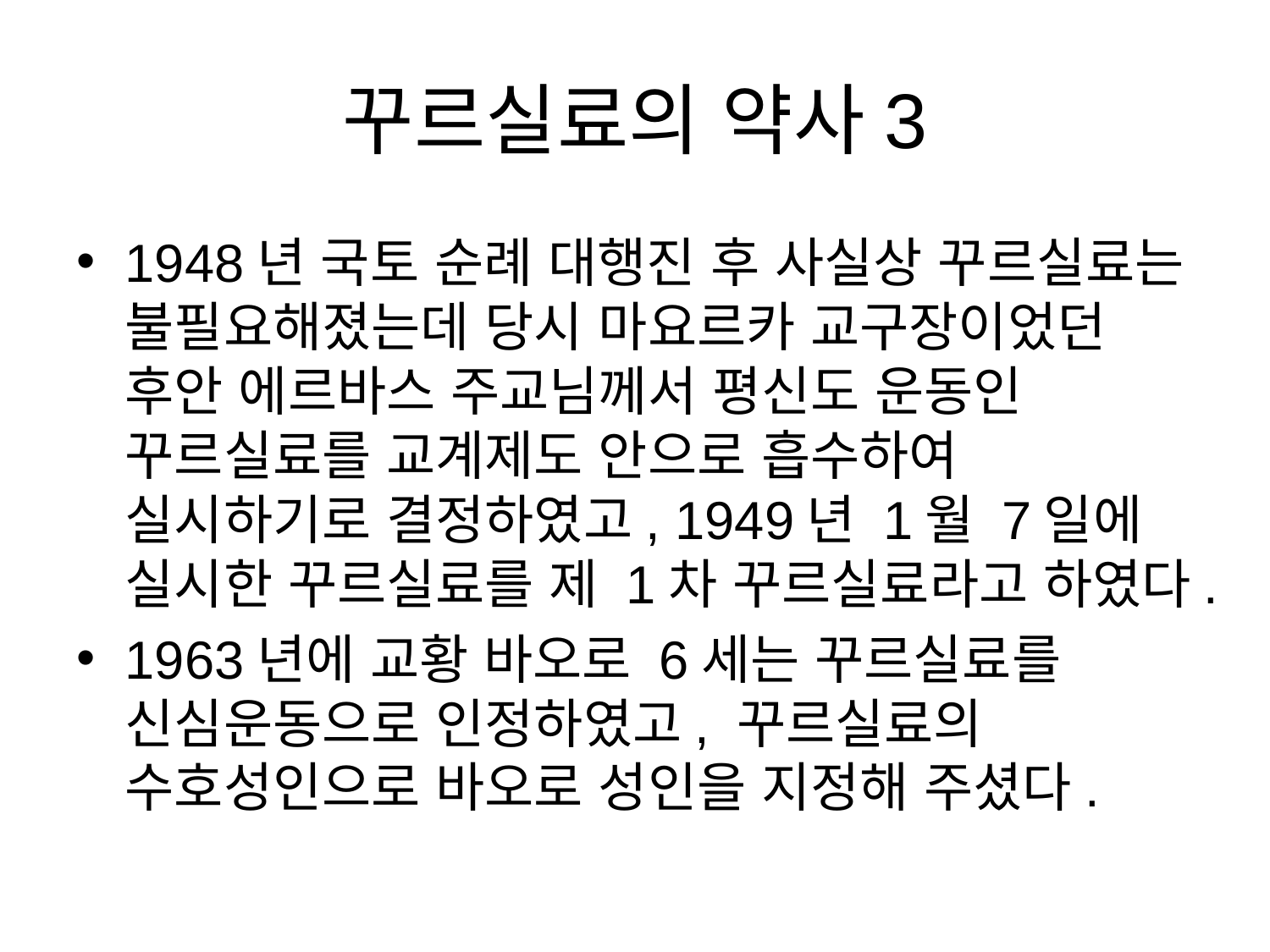

# 꾸르실료의 약사3
1948년 국토 순례 대행진 후 사실상 꾸르실료는 불필요해졌는데 당시 마요르카 교구장이었던 후안 에르바스 주교님께서 평신도 운동인 꾸르실료를 교계제도 안으로 흡수하여 실시하기로 결정하였고, 1949년 1월 7일에 실시한 꾸르실료를 제 1차 꾸르실료라고 하였다.
1963년에 교황 바오로 6세는 꾸르실료를 신심운동으로 인정하였고, 꾸르실료의 수호성인으로 바오로 성인을 지정해 주셨다.